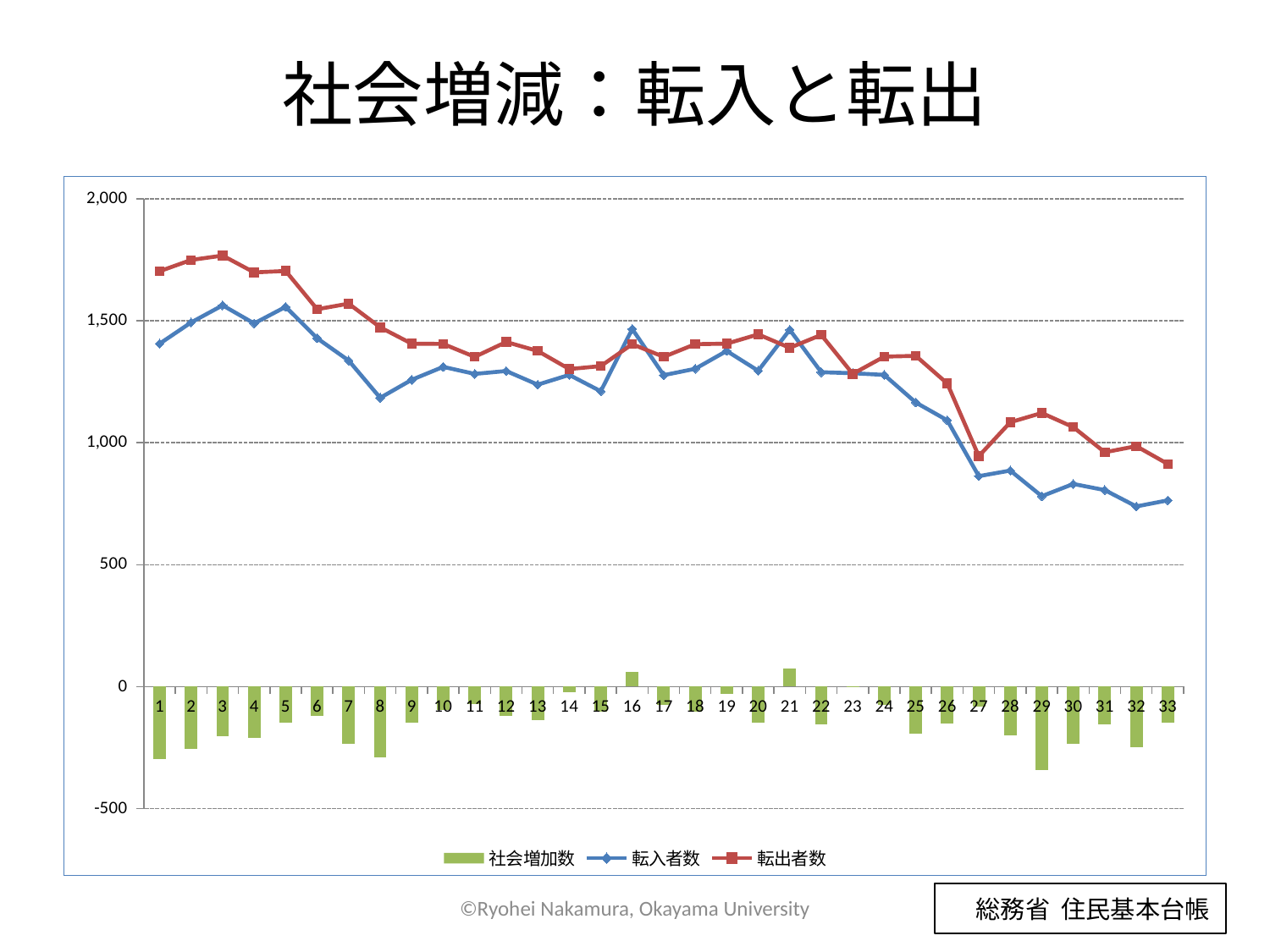

# 社会増減：転入と転出

### Chart

| Category | 社会増加数 | 転入者数 | 転出者数 |
|---|---|---|---|
©Ryohei Nakamura, Okayama University
　総務省  住民基本台帳